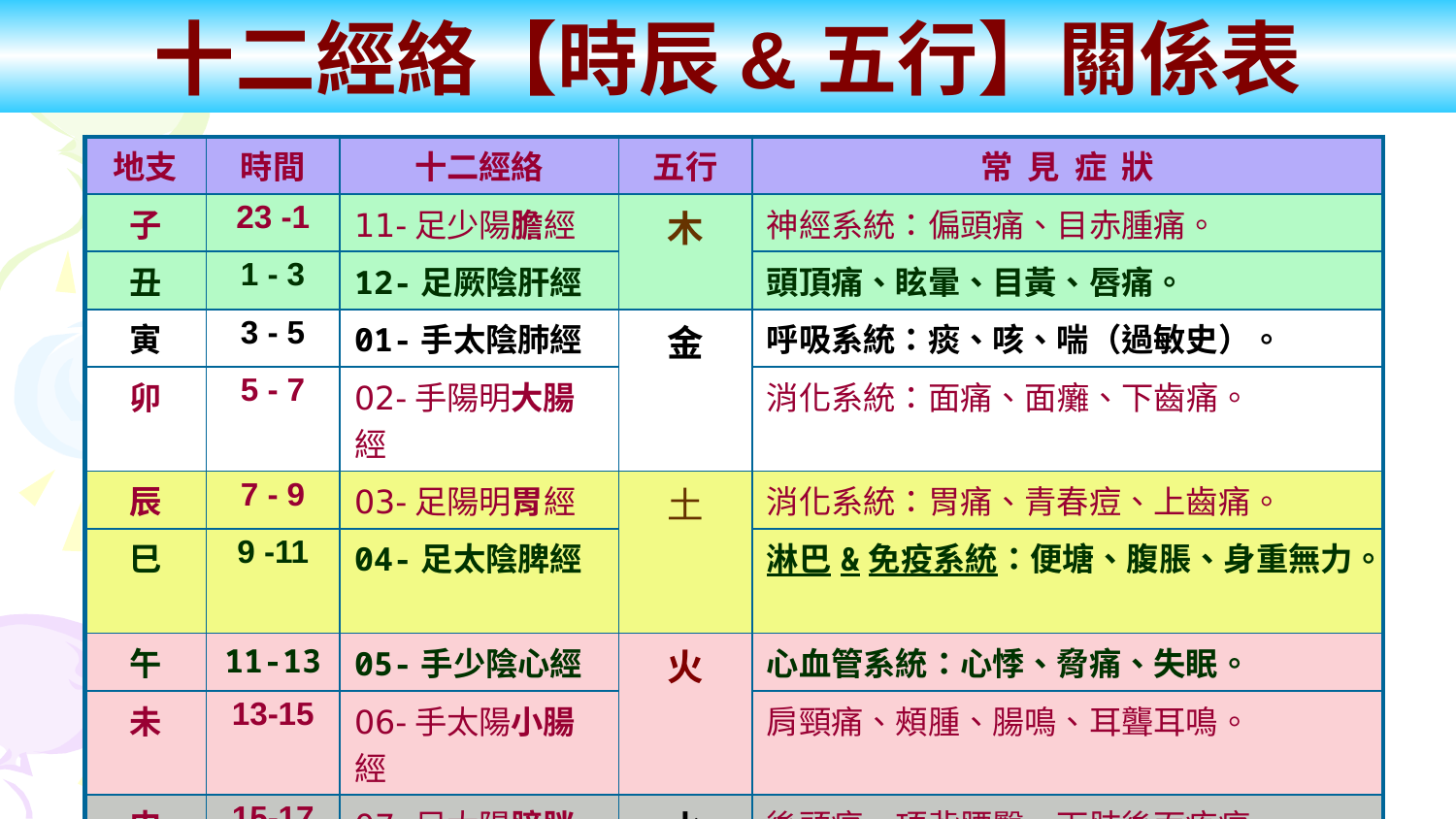

十二經絡【時辰&五行】關係表
| 地支 | 時間 | 十二經絡 | 五行 | 常 見 症 狀 |
| --- | --- | --- | --- | --- |
| 子 | 23 -1 | 11-足少陽膽經 | 木 | 神經系統：偏頭痛、目赤腫痛。 |
| 丑 | 1 - 3 | 12-足厥陰肝經 |  | 頭頂痛、眩暈、目黃、唇痛。 |
| 寅 | 3 - 5 | 01-手太陰肺經 | 金 | 呼吸系統：痰、咳、喘（過敏史）。 |
| 卯 | 5 - 7 | 02-手陽明大腸經 |  | 消化系統：面痛、面癱、下齒痛。 |
| 辰 | 7 - 9 | 03-足陽明胃經 | 土 | 消化系統：胃痛、青春痘、上齒痛。 |
| 巳 | 9 -11 | 04-足太陰脾經 |  | 淋巴&免疫系統：便塘、腹脹、身重無力。 |
| 午 | 11-13 | 05-手少陰心經 | 火 | 心血管系統：心悸、脅痛、失眠。 |
| 未 | 13-15 | 06-手太陽小腸經 |  | 肩頸痛、頰腫、腸鳴、耳聾耳鳴。 |
| 申 | 15-17 | 07-足太陽膀胱經 | 水 | 後頭痛、項背腰臀、下肢後面疼痛。 |
| 酉 | 17-19 | 08-足少陰腎經 |  | 尿頻、水腫、氣喘、腰背痛。 |
| 戌 | 19-21 | 09-手厥陰心包經 | 相火 | 心悸、癲狂、胸悶、血壓異常。 |
| 亥 | 21-23 | 10-手少陽三焦經 | 水 | 耳後、肩上臂疼痛、小便不利。 |